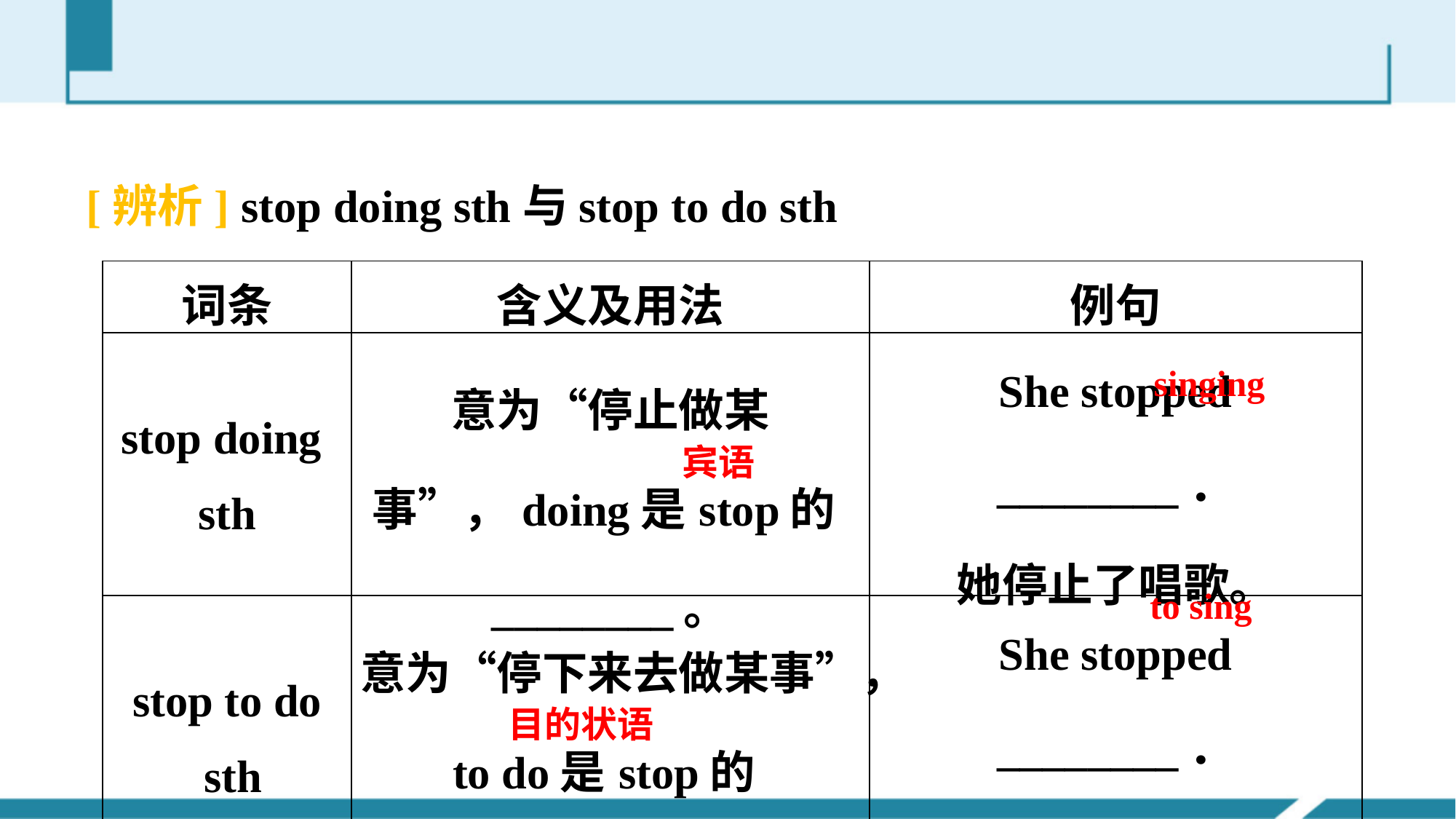

[辨析] stop doing sth与stop to do sth
| 词条 | 含义及用法 | 例句 |
| --- | --- | --- |
| stop doing sth | 意为“停止做某事”，doing是stop的\_\_\_\_\_\_\_\_。 | She stopped \_\_\_\_\_\_\_\_． 她停止了唱歌。 |
| stop to do sth | 意为“停下来去做某事”，to do是stop的\_\_\_\_\_\_\_\_。 | She stopped \_\_\_\_\_\_\_\_． 她停下来去唱歌。 |
singing
宾语
to sing
目的状语